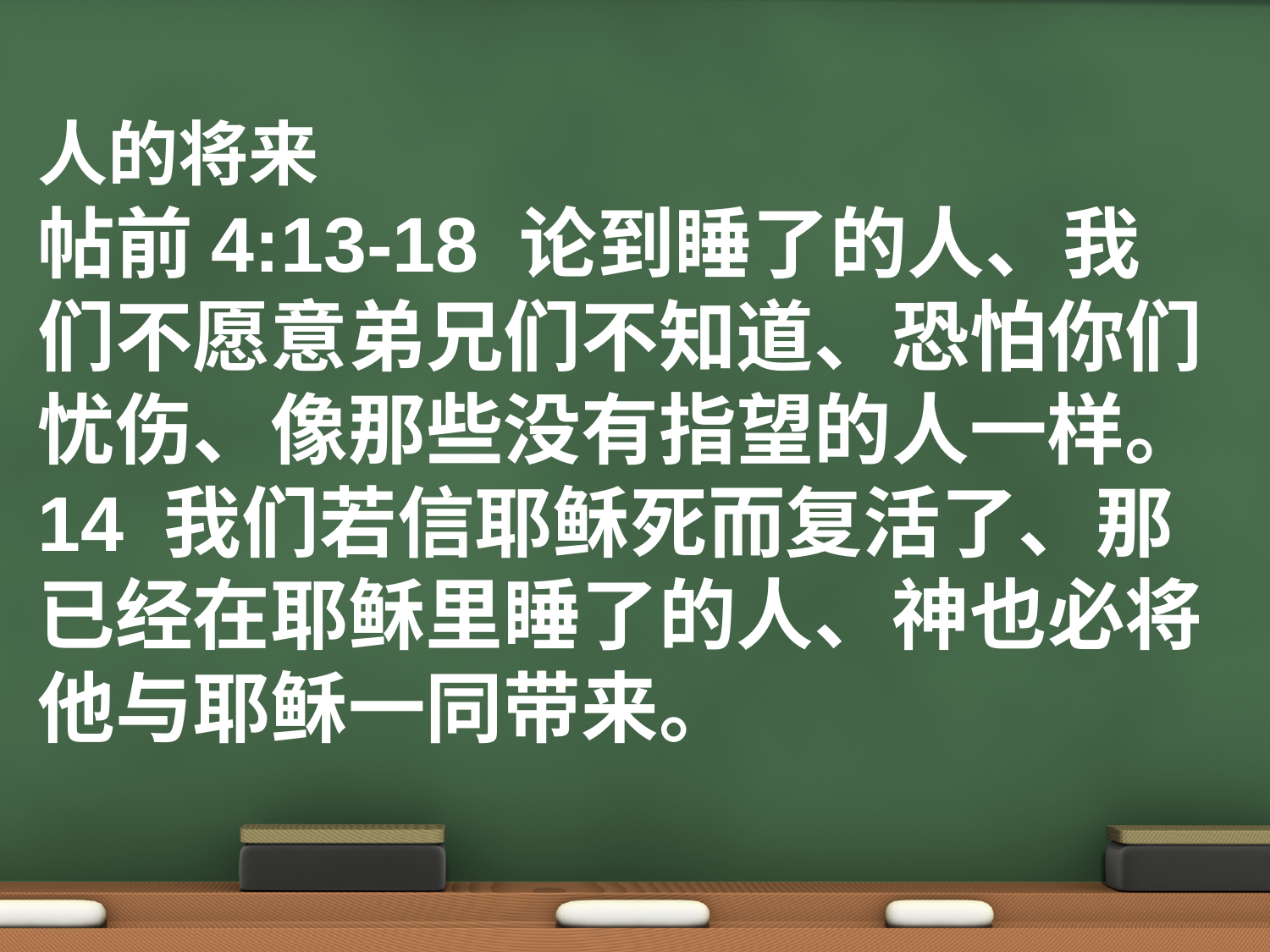

人的将来
帖前4:13-18 论到睡了的人、我们不愿意弟兄们不知道、恐怕你们忧伤、像那些没有指望的人一样。14 我们若信耶稣死而复活了、那已经在耶稣里睡了的人、神也必将他与耶稣一同带来。